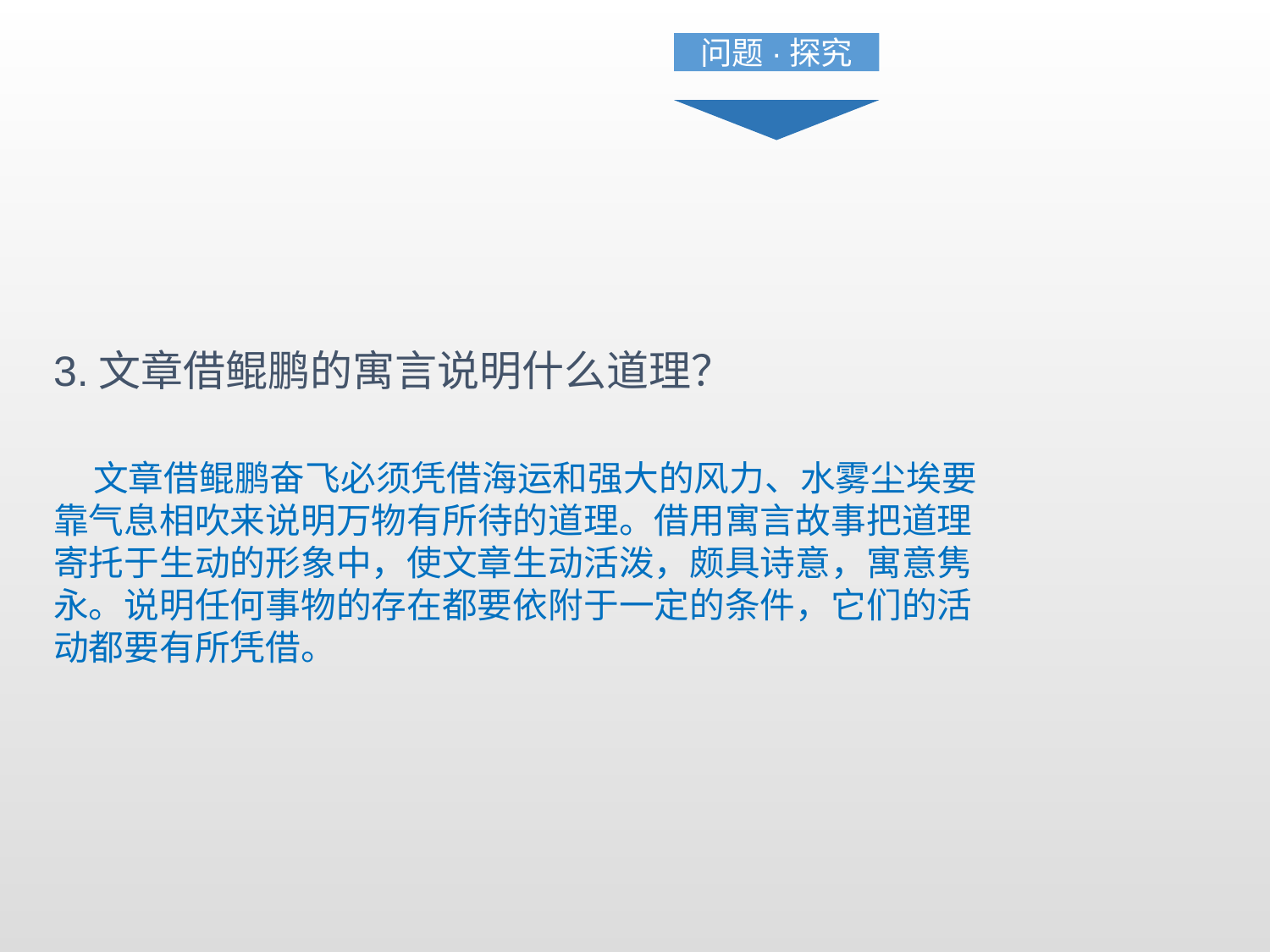

问题·探究

3.文章借鲲鹏的寓言说明什么道理？
    文章借鲲鹏奋飞必须凭借海运和强大的风力、水雾尘埃要靠气息相吹来说明万物有所待的道理。借用寓言故事把道理寄托于生动的形象中，使文章生动活泼，颇具诗意，寓意隽永。说明任何事物的存在都要依附于一定的条件，它们的活动都要有所凭借。